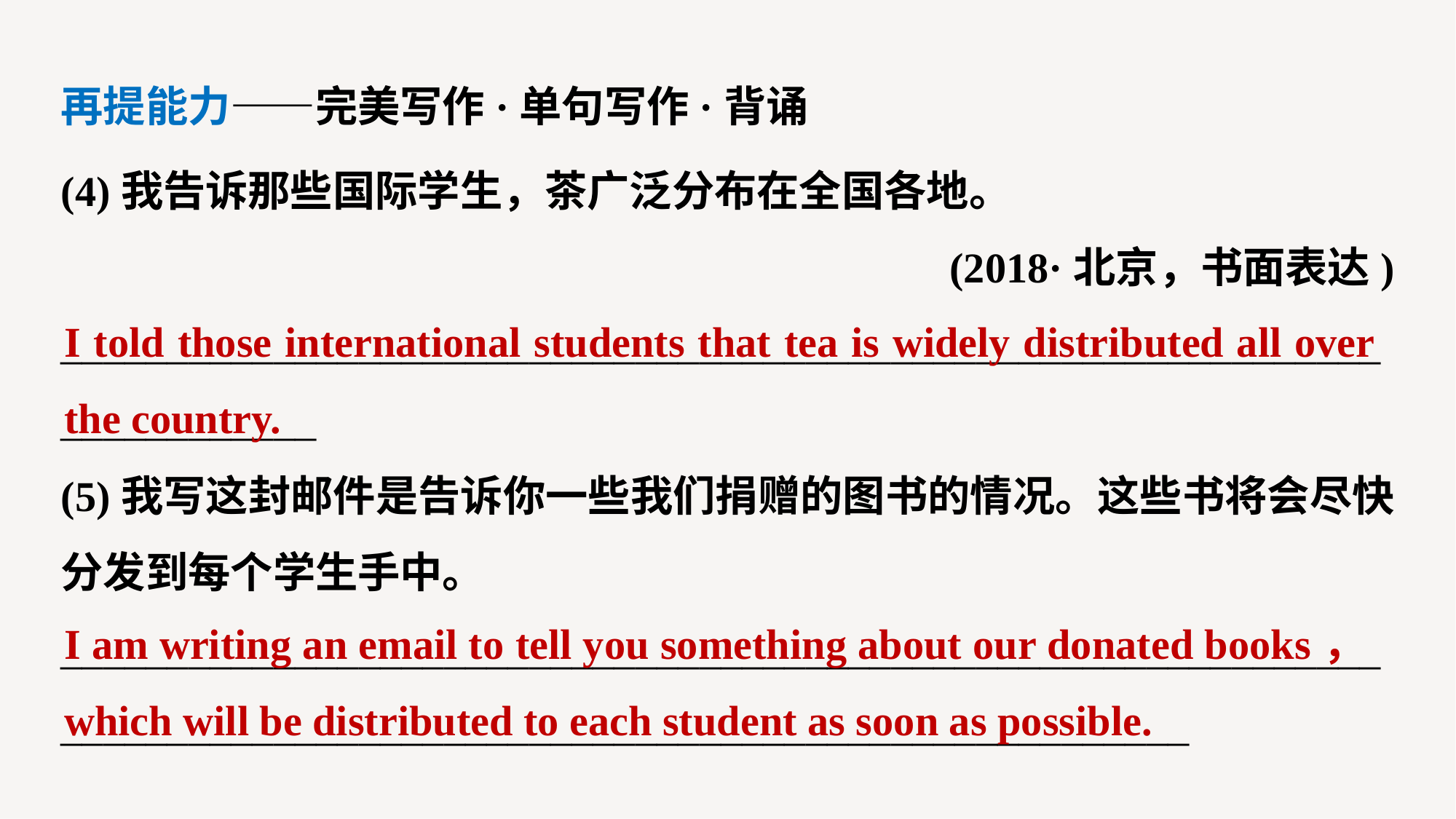

再提能力——完美写作·单句写作·背诵
(4)我告诉那些国际学生，茶广泛分布在全国各地。
(2018·北京，书面表达)
__________________________________________________________________________
(5)我写这封邮件是告诉你一些我们捐赠的图书的情况。这些书将会尽快分发到每个学生手中。
___________________________________________________________________________________________________________________
I told those international students that tea is widely distributed all over the country.
I am writing an email to tell you something about our donated books，which will be distributed to each student as soon as possible.